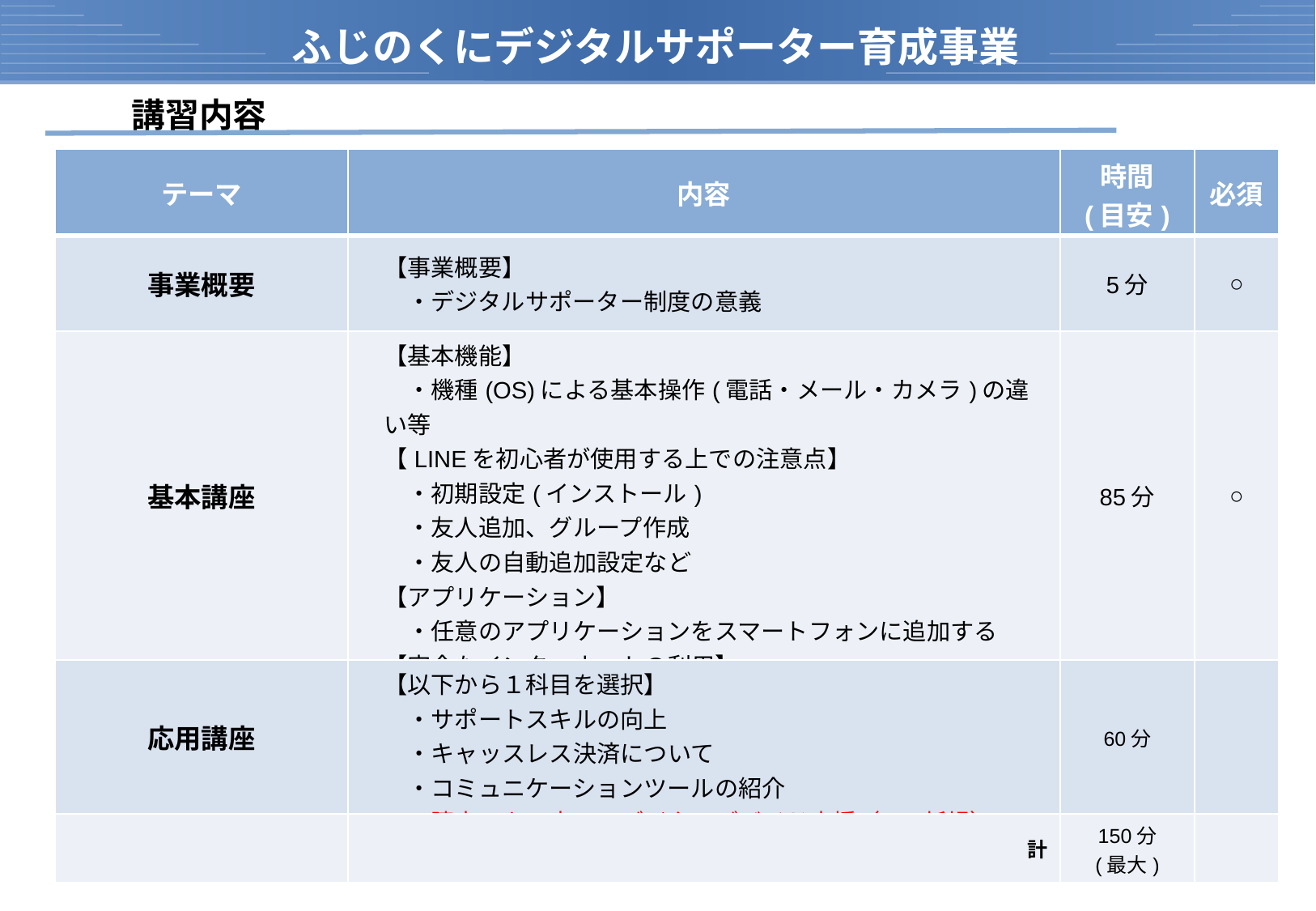

ふじのくにデジタルサポーター育成事業
	講習内容
| テーマ | 内容 | 時間 (目安) | 必須 |
| --- | --- | --- | --- |
| 事業概要 | 【事業概要】 　・デジタルサポーター制度の意義 | 5分 | ○ |
| 基本講座 | 【基本機能】 　・機種(OS)による基本操作(電話・メール・カメラ)の違い等 【LINEを初心者が使用する上での注意点】 　・初期設定(インストール) 　・友人追加、グループ作成 　・友人の自動追加設定など 【アプリケーション】 　・任意のアプリケーションをスマートフォンに追加する 【安全なインターネットの利用】 　・詐欺広告、ワンクリック詐欺、迷惑メールへの対処 | 85分 | ○ |
| 応用講座 | 【以下から１科目を選択】 　・サポートスキルの向上 　・キャッスレス決済について 　・コミュニケーションツールの紹介 　・障害のある方へのデジタルデバイド支援（R6新規） | 60分 |  |
|  | 計 | 150分 (最大) |  |